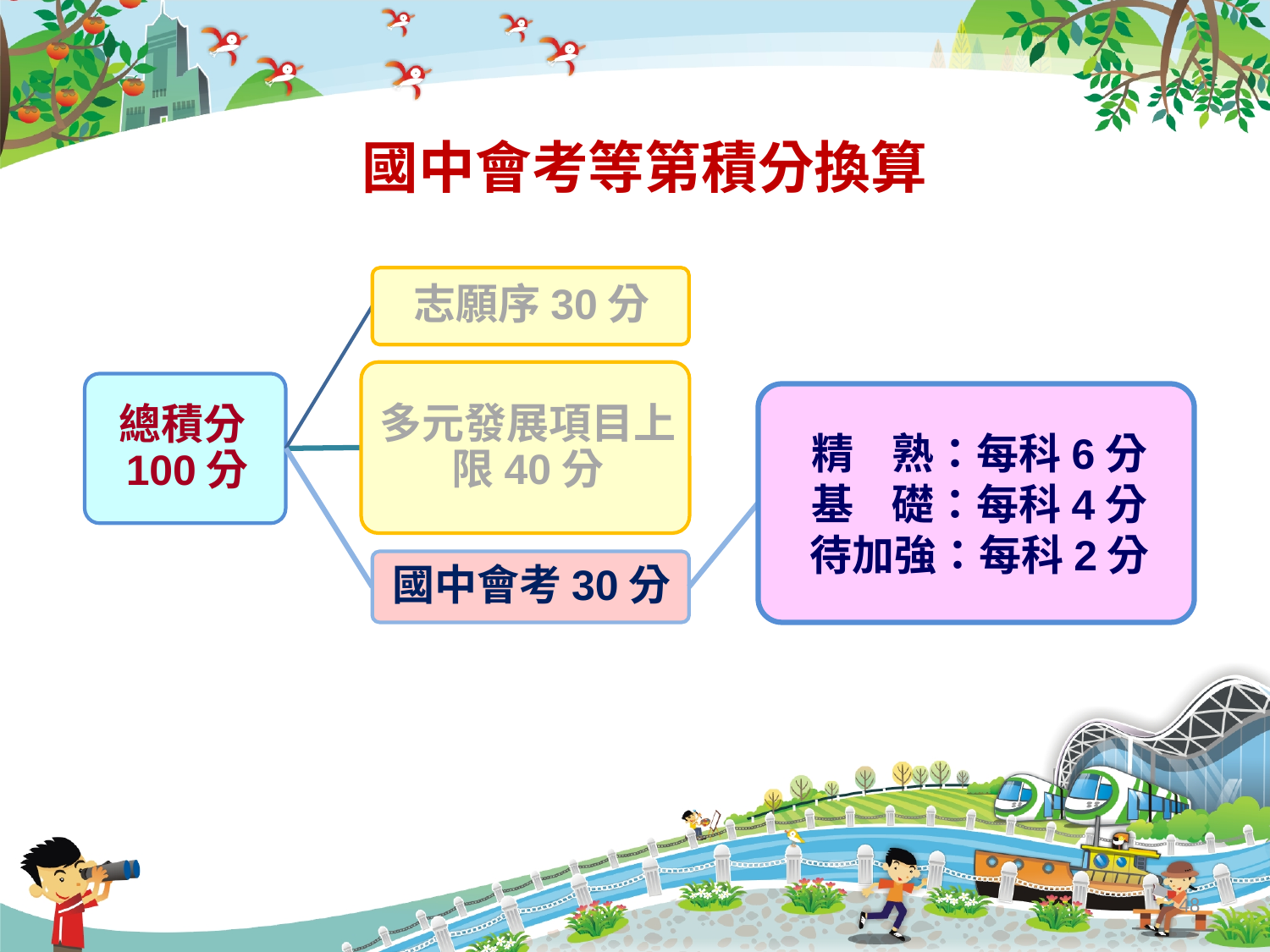

# 國中會考等第積分換算
總積分100分

多元發展項目上限40分

志願序30分

國中會考30分

精    熟：每科6分
基    礎：每科4分
待加強：每科2分
48